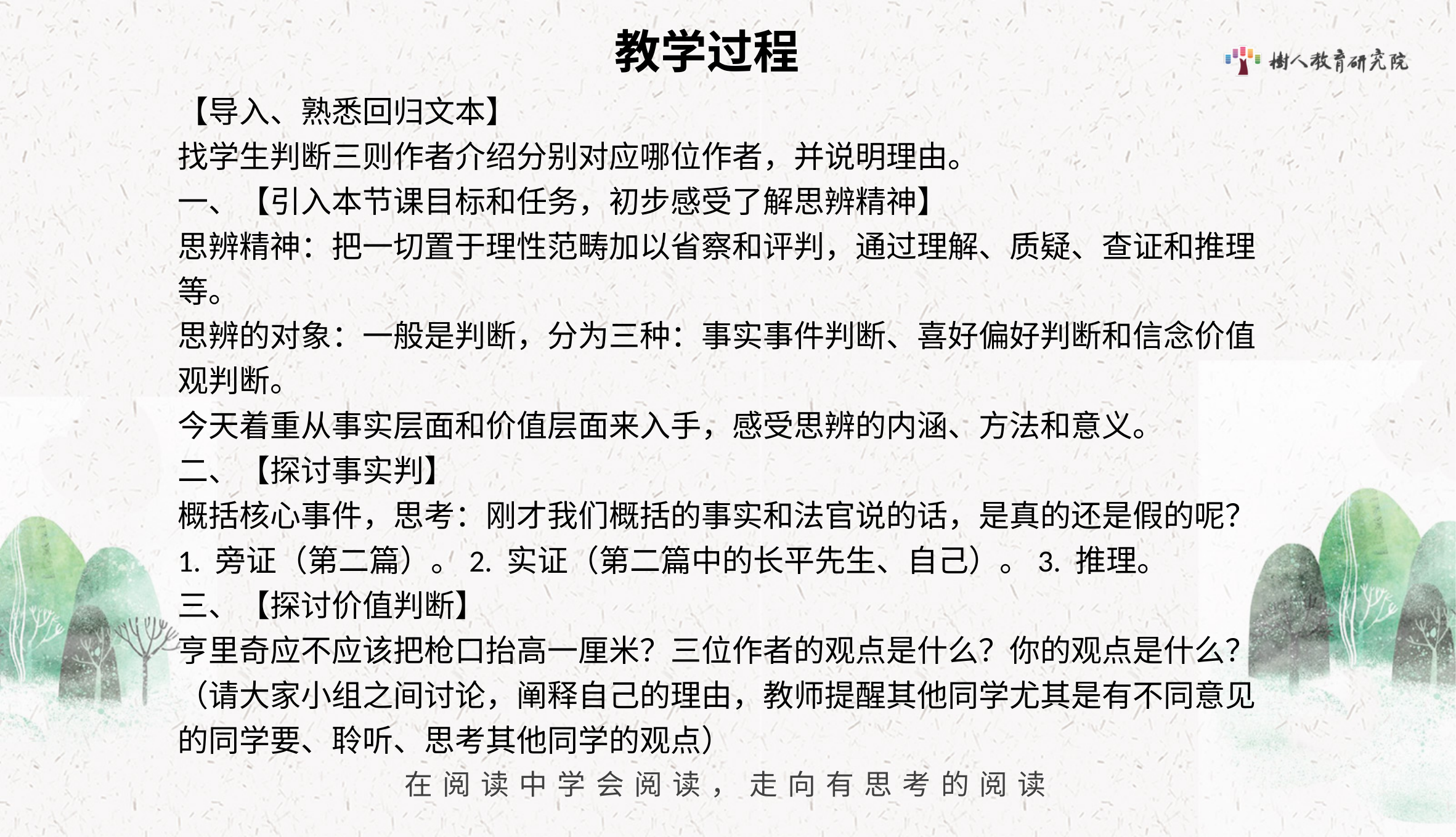

教学过程
【导入、熟悉回归文本】
找学生判断三则作者介绍分别对应哪位作者，并说明理由。
一、【引入本节课目标和任务，初步感受了解思辨精神】
思辨精神：把一切置于理性范畴加以省察和评判，通过理解、质疑、查证和推理等。
思辨的对象：一般是判断，分为三种：事实事件判断、喜好偏好判断和信念价值观判断。
今天着重从事实层面和价值层面来入手，感受思辨的内涵、方法和意义。
二、【探讨事实判】
概括核心事件，思考：刚才我们概括的事实和法官说的话，是真的还是假的呢？
1. 旁证（第二篇）。2. 实证（第二篇中的长平先生、自己）。3. 推理。
三、【探讨价值判断】
亨里奇应不应该把枪口抬高一厘米？三位作者的观点是什么？你的观点是什么？
（请大家小组之间讨论，阐释自己的理由，教师提醒其他同学尤其是有不同意见的同学要、聆听、思考其他同学的观点）